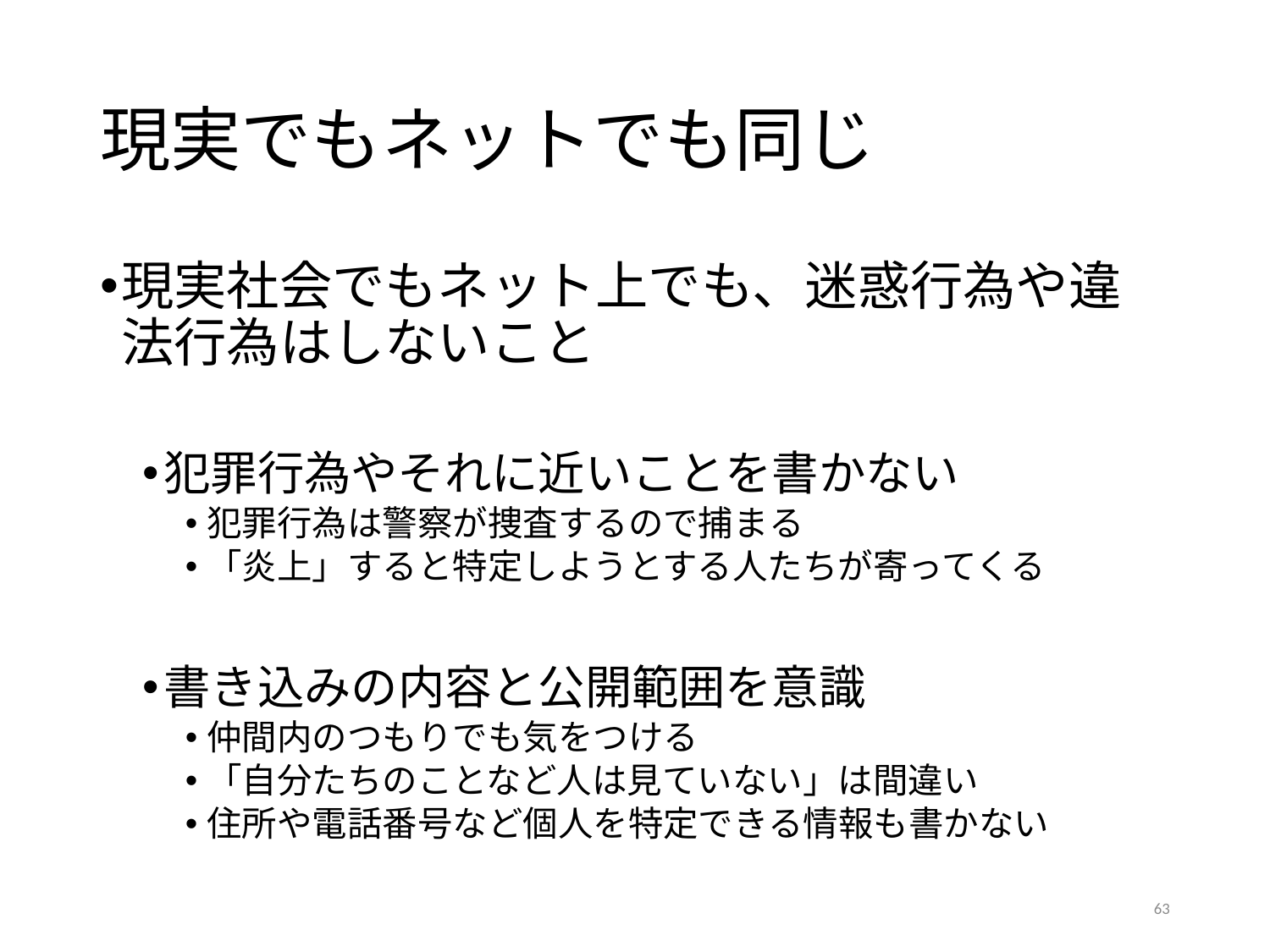

# 現実でもネットでも同じ
現実社会でもネット上でも、迷惑行為や違法行為はしないこと

犯罪行為やそれに近いことを書かない
犯罪行為は警察が捜査するので捕まる
「炎上」すると特定しようとする人たちが寄ってくる

書き込みの内容と公開範囲を意識
仲間内のつもりでも気をつける
「自分たちのことなど人は見ていない」は間違い
住所や電話番号など個人を特定できる情報も書かない
63